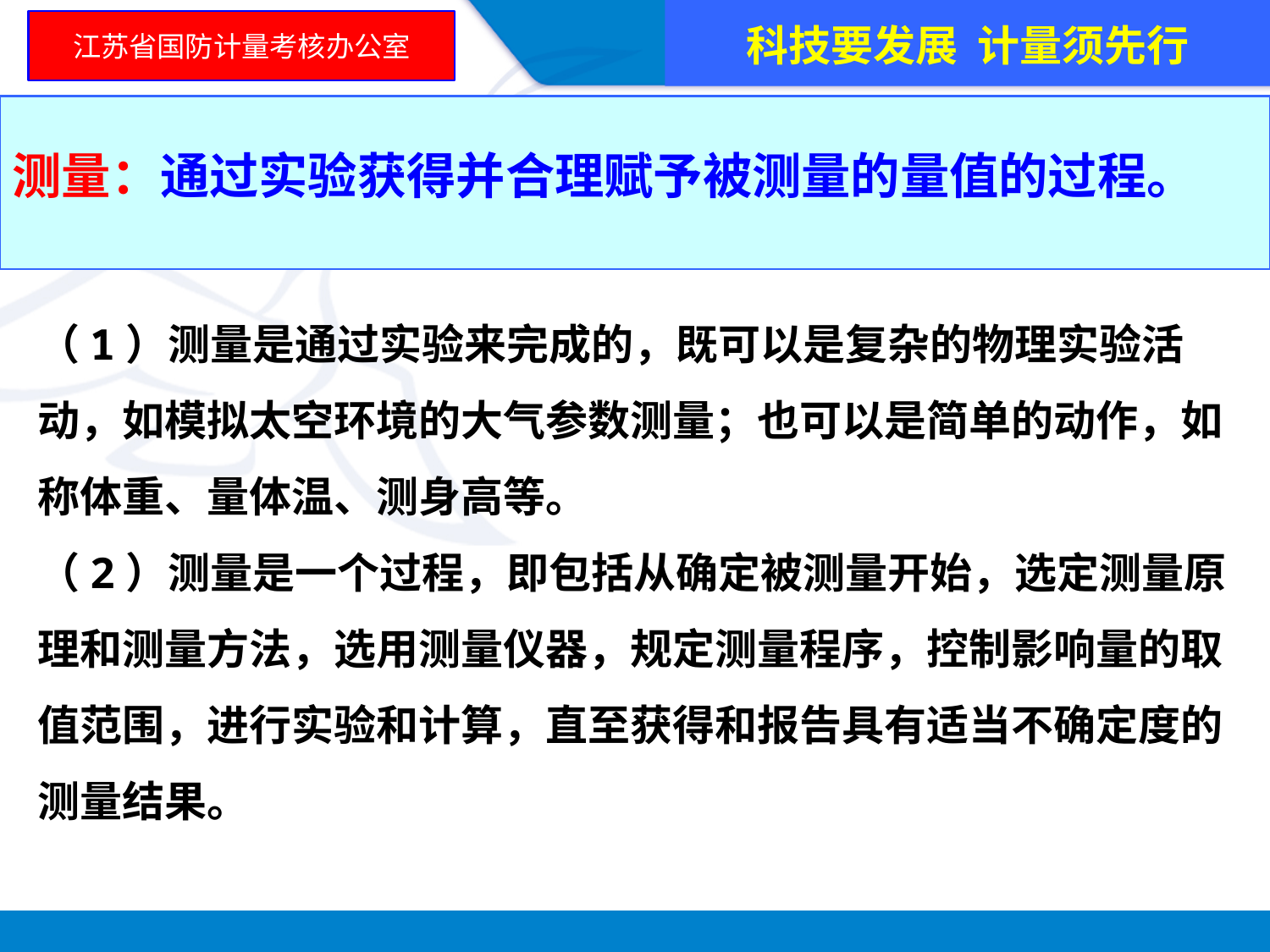

科技要发展  计量须先行
江苏省国防计量考核办公室
测量：通过实验获得并合理赋予被测量的量值的过程。

（1）测量是通过实验来完成的，既可以是复杂的物理实验活动，如模拟太空环境的大气参数测量；也可以是简单的动作，如称体重、量体温、测身高等。
（2）测量是一个过程，即包括从确定被测量开始，选定测量原理和测量方法，选用测量仪器，规定测量程序，控制影响量的取值范围，进行实验和计算，直至获得和报告具有适当不确定度的测量结果。